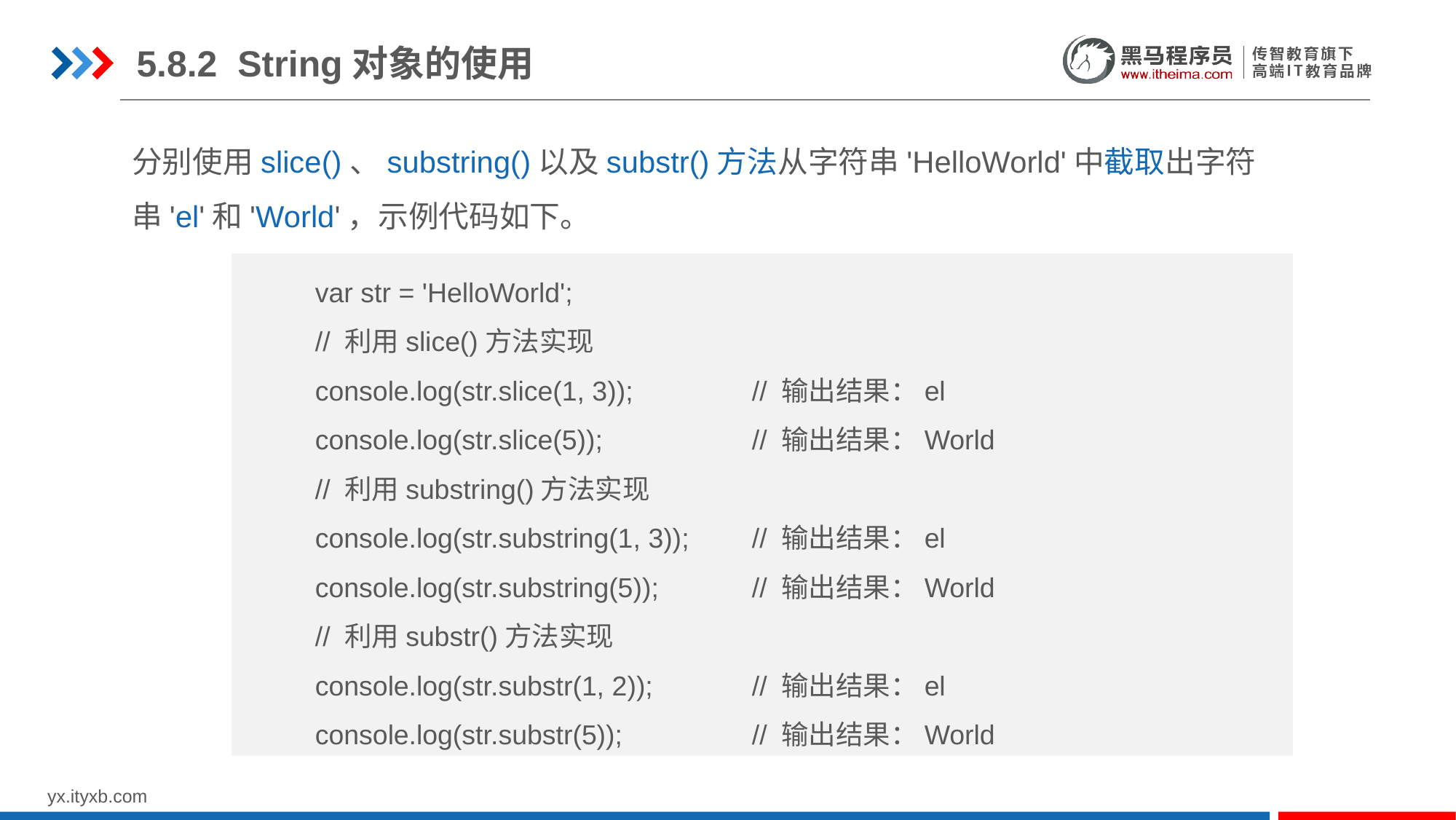

5.8.2  String对象的使用
分别使用slice()、substring()以及substr()方法从字符串'HelloWorld'中截取出字符串'el'和'World'，示例代码如下。
var str = 'HelloWorld';
// 利用slice()方法实现
console.log(str.slice(1, 3));		// 输出结果：el
console.log(str.slice(5)); 		// 输出结果：World
// 利用substring()方法实现
console.log(str.substring(1, 3)); 	// 输出结果：el
console.log(str.substring(5)); 	// 输出结果：World
// 利用substr()方法实现
console.log(str.substr(1, 2)); 	// 输出结果：el
console.log(str.substr(5)); 		// 输出结果：World